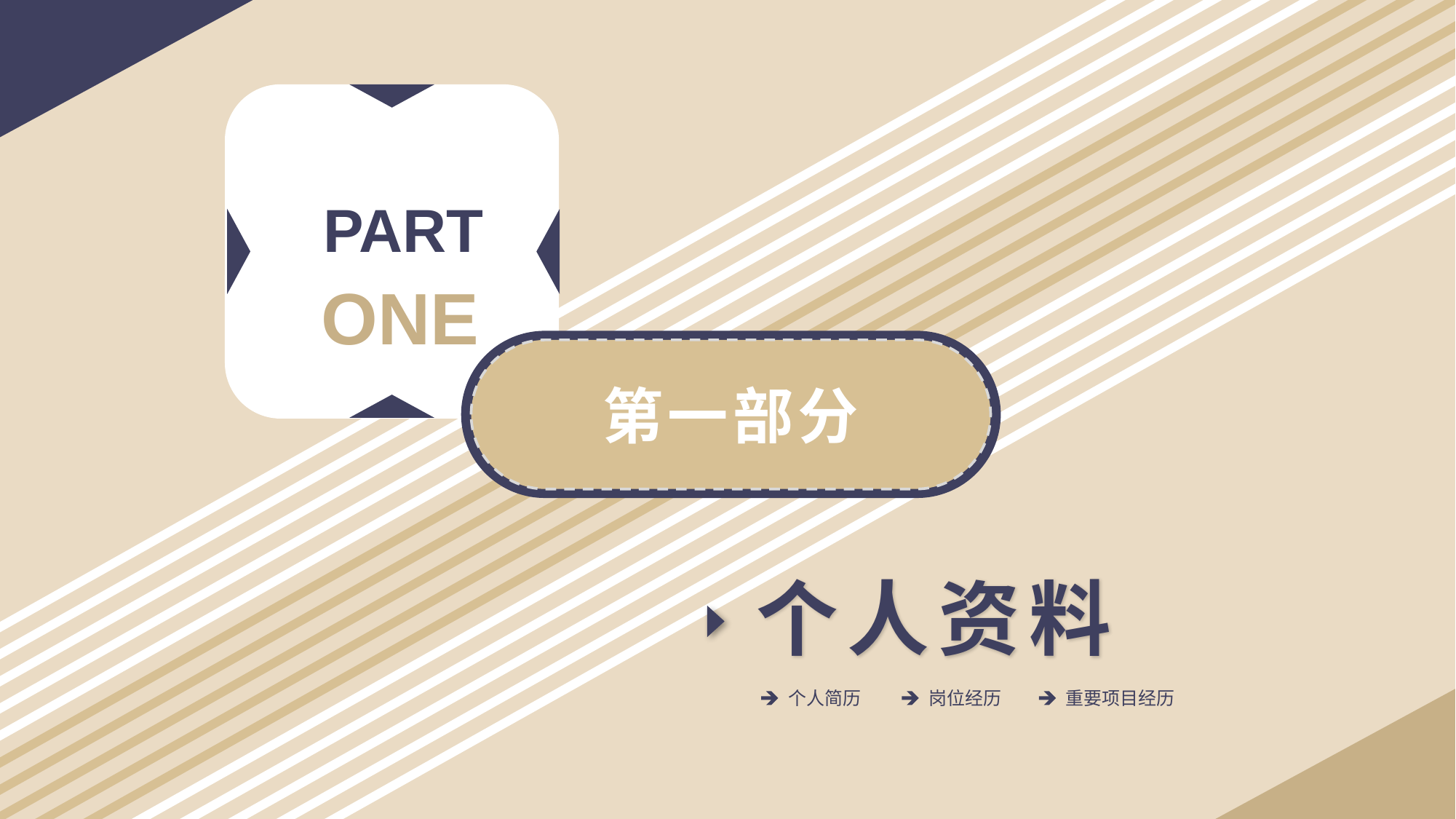

PART
 ONE

第一部分
个人资料

个人简历
岗位经历
重要项目经历